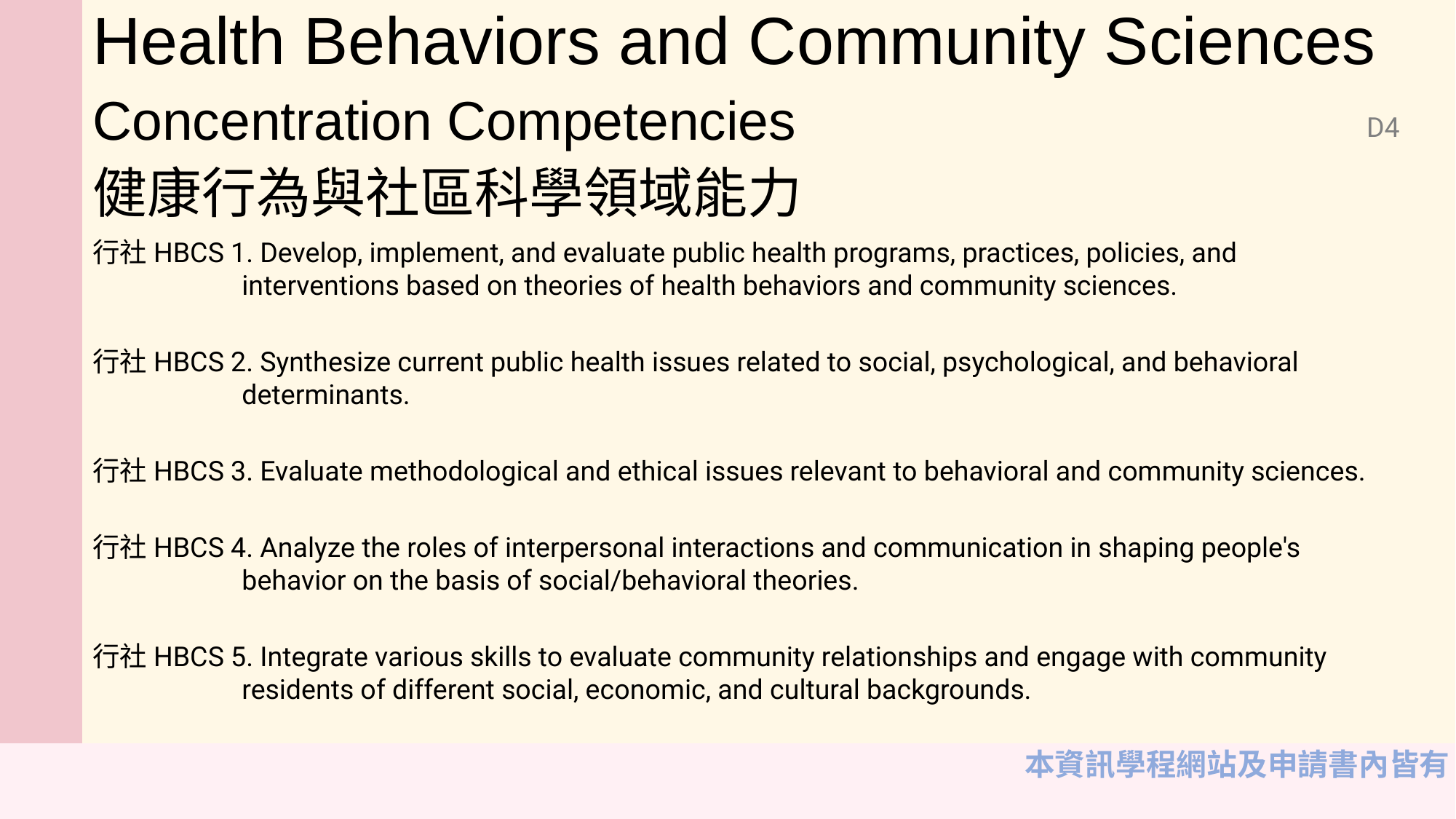

Health Behaviors and Community Sciences
Concentration Competencies
健康行為與社區科學領域能力

D4
行社HBCS 1. Develop, implement, and evaluate public health programs, practices, policies, and interventions based on theories of health behaviors and community sciences.

行社HBCS 2. Synthesize current public health issues related to social, psychological, and behavioral determinants.

行社HBCS 3. Evaluate methodological and ethical issues relevant to behavioral and community sciences.

行社HBCS 4. Analyze the roles of interpersonal interactions and communication in shaping people's behavior on the basis of social/behavioral theories.

行社HBCS 5. Integrate various skills to evaluate community relationships and engage with community residents of different social, economic, and cultural backgrounds.
本資訊學程網站及申請書內皆有